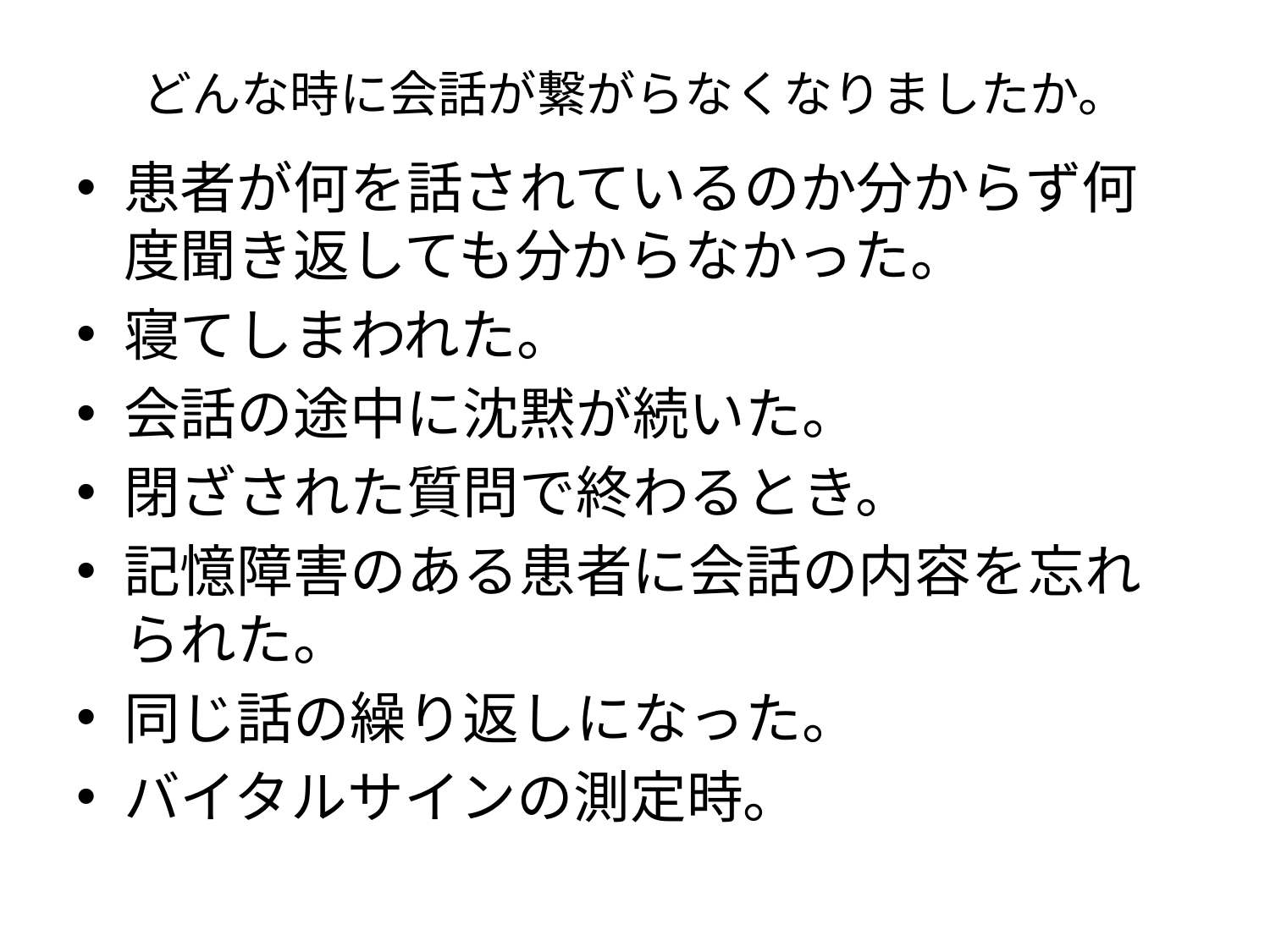

# どんな時に会話が繋がらなくなりましたか。
患者が何を話されているのか分からず何度聞き返しても分からなかった。
寝てしまわれた。
会話の途中に沈黙が続いた。
閉ざされた質問で終わるとき。
記憶障害のある患者に会話の内容を忘れられた。
同じ話の繰り返しになった。
バイタルサインの測定時。